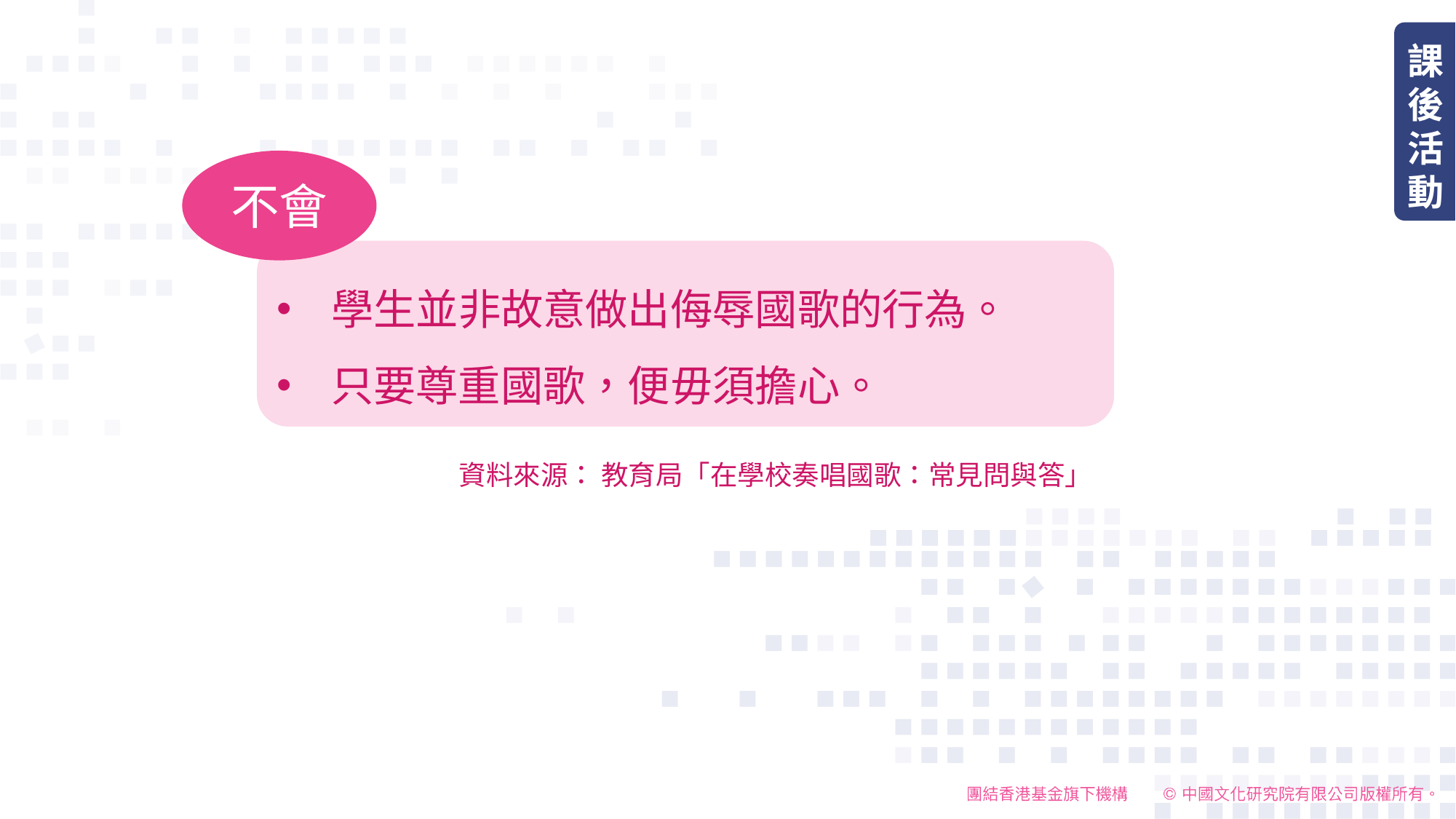

課後活動

不會
學生並非故意做出侮辱國歌的行為。
只要尊重國歌，便毋須擔心。
資料來源： 教育局「在學校奏唱國歌：常見問與答」